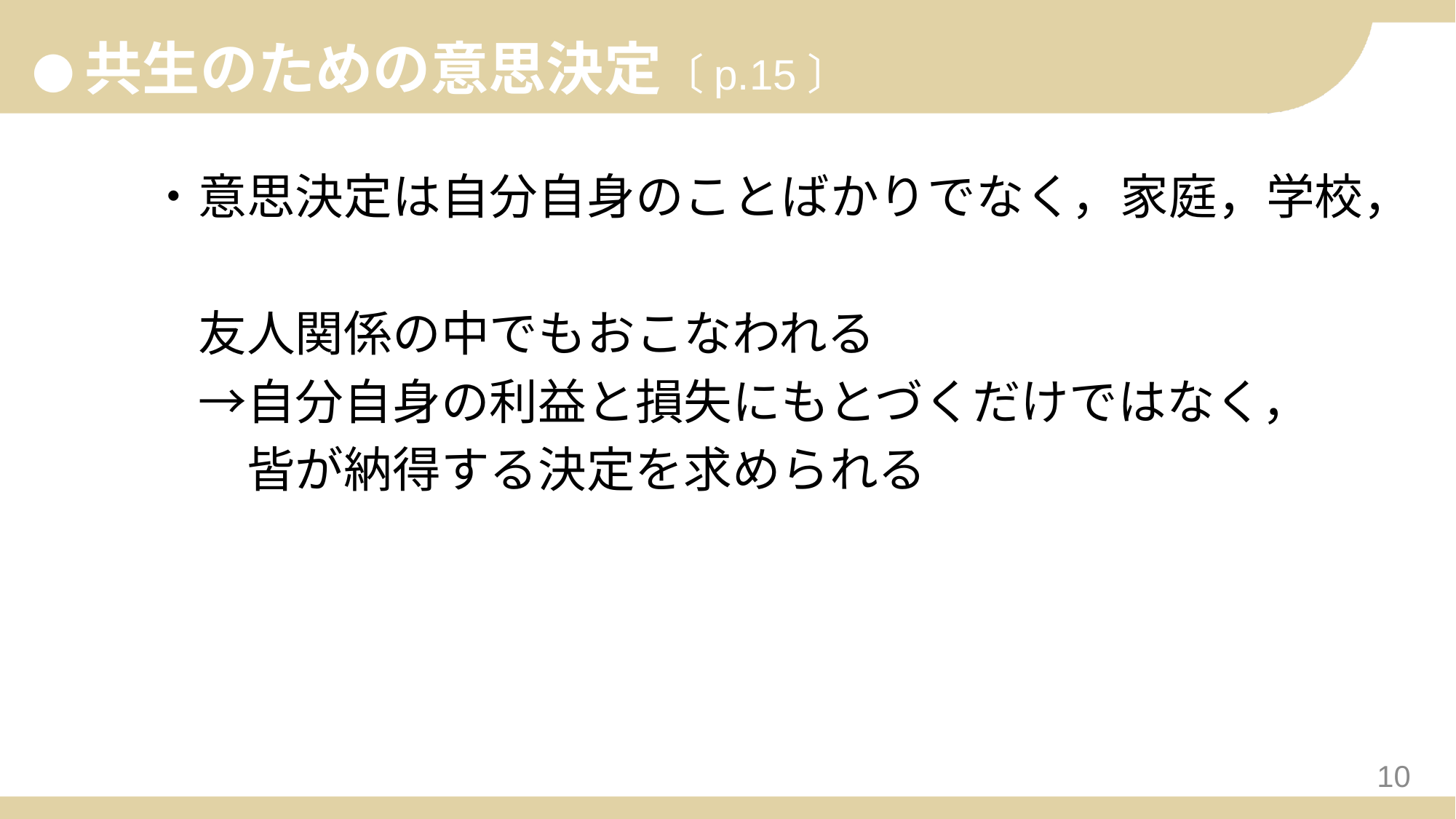

●共生のための意思決定〔p.15〕
　・意思決定は自分自身のことばかりでなく，家庭，学校，
　　友人関係の中でもおこなわれる
　　→自分自身の利益と損失にもとづくだけではなく，
　　　皆が納得する決定を求められる